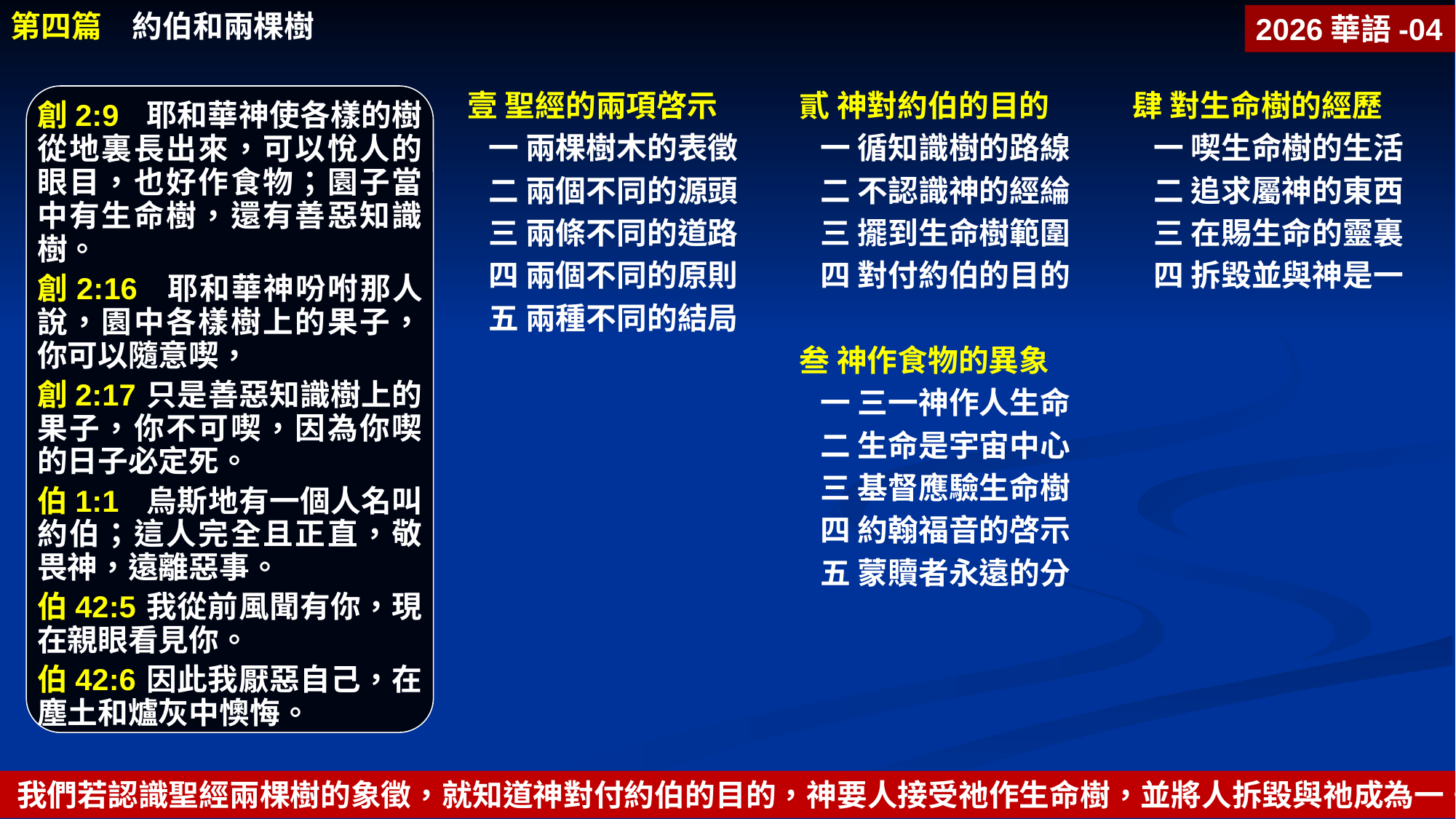

第四篇　約伯和兩棵樹
2026華語-04
肆 對生命樹的經歷
一 喫生命樹的生活
二 追求屬神的東西
三 在賜生命的靈裏
四 拆毀並與神是一
壹 聖經的兩項啓示
一 兩棵樹木的表徵
二 兩個不同的源頭
三 兩條不同的道路
四 兩個不同的原則
五 兩種不同的結局

貳 神對約伯的目的
一 循知識樹的路線
二 不認識神的經綸
三 擺到生命樹範圍
四 對付約伯的目的

叁 神作食物的異象
一 三一神作人生命
二 生命是宇宙中心
三 基督應驗生命樹
四 約翰福音的啓示
五 蒙贖者永遠的分

創2:9	耶和華神使各樣的樹從地裏長出來，可以悅人的眼目，也好作食物；園子當中有生命樹，還有善惡知識樹。
創2:16	 耶和華神吩咐那人說，園中各樣樹上的果子，你可以隨意喫，
創2:17	只是善惡知識樹上的果子，你不可喫，因為你喫的日子必定死。
伯1:1	烏斯地有一個人名叫約伯；這人完全且正直，敬畏神，遠離惡事。
伯42:5	我從前風聞有你，現在親眼看見你。
伯42:6	因此我厭惡自己，在塵土和爐灰中懊悔。
我們若認識聖經兩棵樹的象徵，就知道神對付約伯的目的，神要人接受祂作生命樹，並將人拆毀與祂成為一。